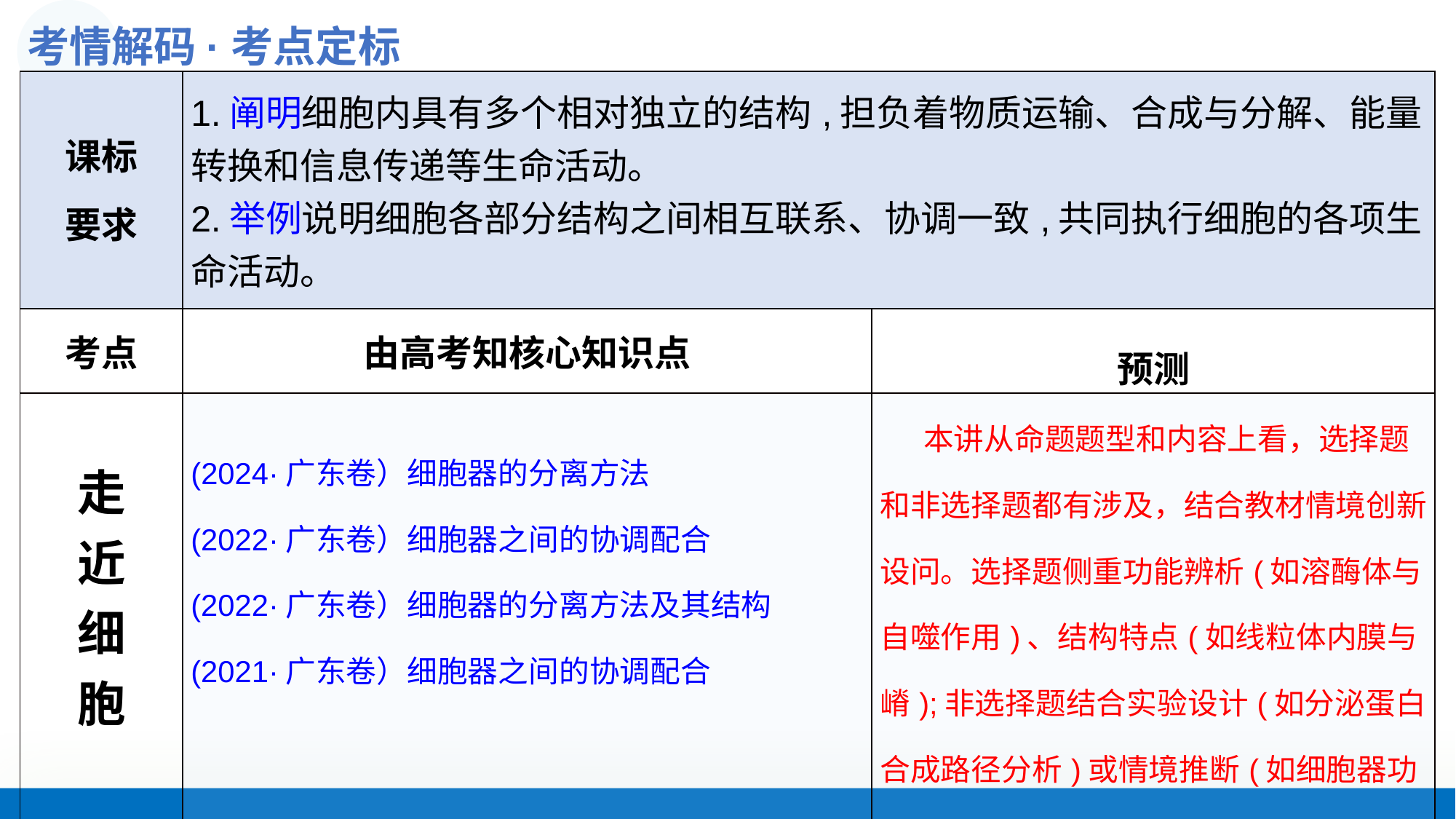

考情解码·考点定标
| 课标 要求 | 1.阐明细胞内具有多个相对独立的结构,担负着物质运输、合成与分解、能量转换和信息传递等生命活动。 2.举例说明细胞各部分结构之间相互联系、协调一致,共同执行细胞的各项生命活动。 |  |
| --- | --- | --- |
| 考点 | 由高考知核心知识点 | 预测 |
| 走 近 细 胞 | (2024·广东卷）细胞器的分离方法 (2022·广东卷）细胞器之间的协调配合 (2022·广东卷）细胞器的分离方法及其结构 (2021·广东卷）细胞器之间的协调配合 | 本讲从命题题型和内容上看，选择题和非选择题都有涉及，结合教材情境创新设问。选择题侧重功能辨析(如溶酶体与自噬作用)、结构特点(如线粒体内膜与嵴);非选择题结合实验设计(如分泌蛋白合成路径分析)或情境推断(如细胞器功能异常的后果)。 |